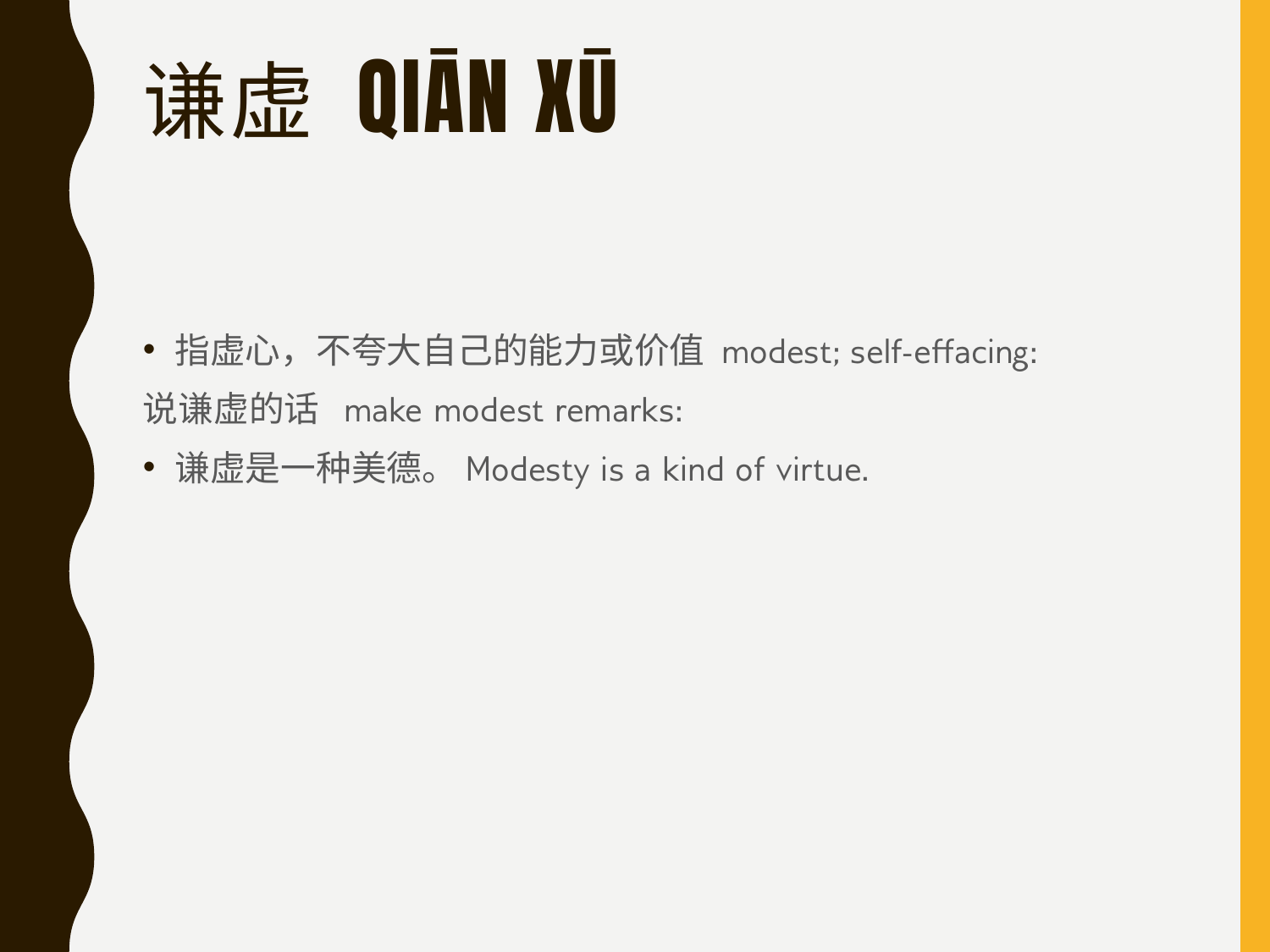

# 谦虚 qiān xū
指虚心，不夸大自己的能力或价值 modest; self-effacing:
说谦虚的话  make modest remarks:
谦虚是一种美德。Modesty is a kind of virtue.